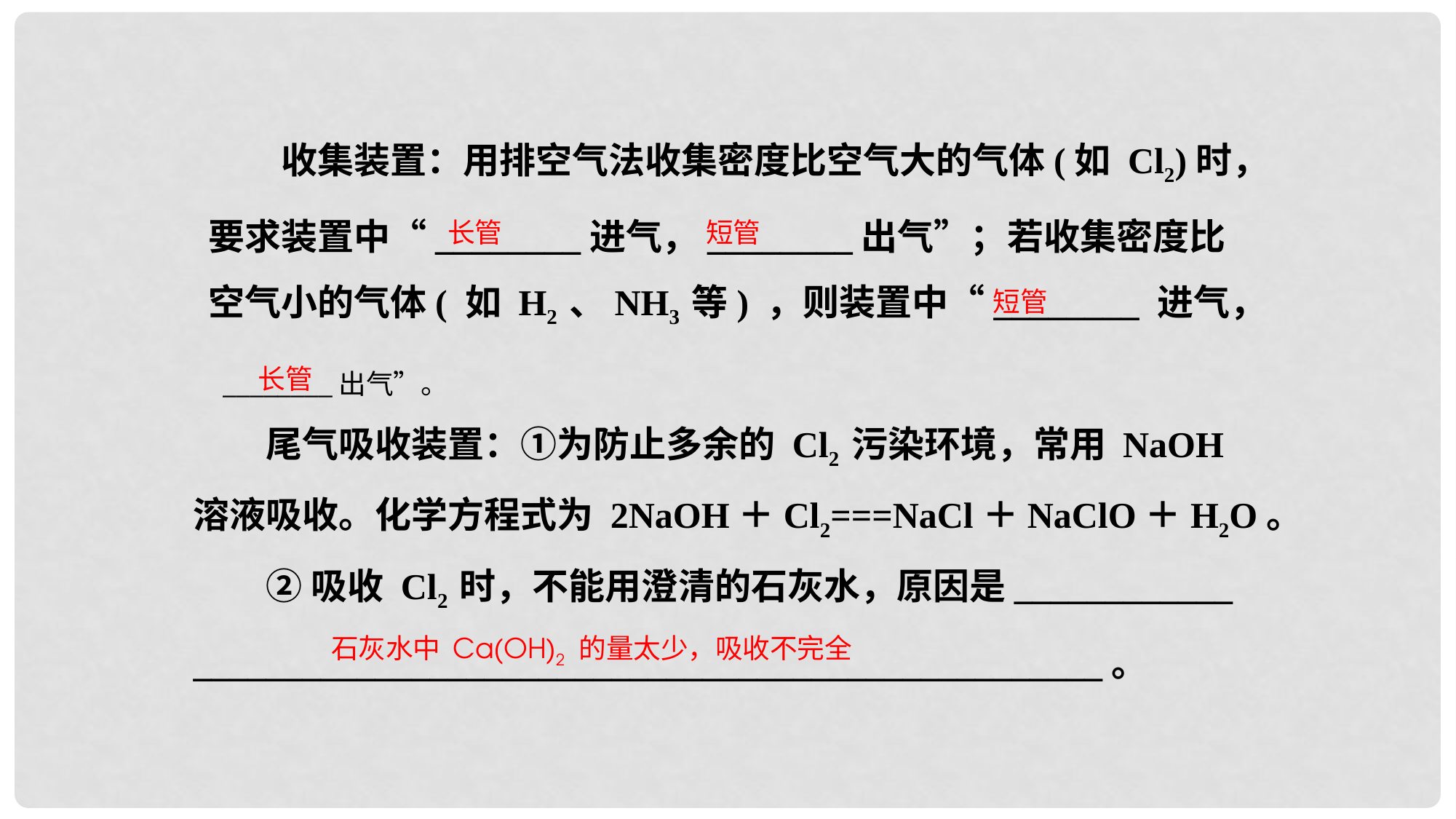

收集装置：用排空气法收集密度比空气大的气体(如 Cl2)时，

要求装置中“________进气，________出气”；若收集密度比

空气小的气体( 如 H2 、NH3 等) ，则装置中“________ 进气，
长管
短管
短管
________出气”。
长管
	尾气吸收装置：①为防止多余的 Cl2 污染环境，常用 NaOH

溶液吸收。化学方程式为 2NaOH＋Cl2===NaCl＋NaClO＋H2O。

	②吸收 Cl2 时，不能用澄清的石灰水，原因是____________

__________________________________________________。

石灰水中 Ca(OH)2 的量太少，吸收不完全